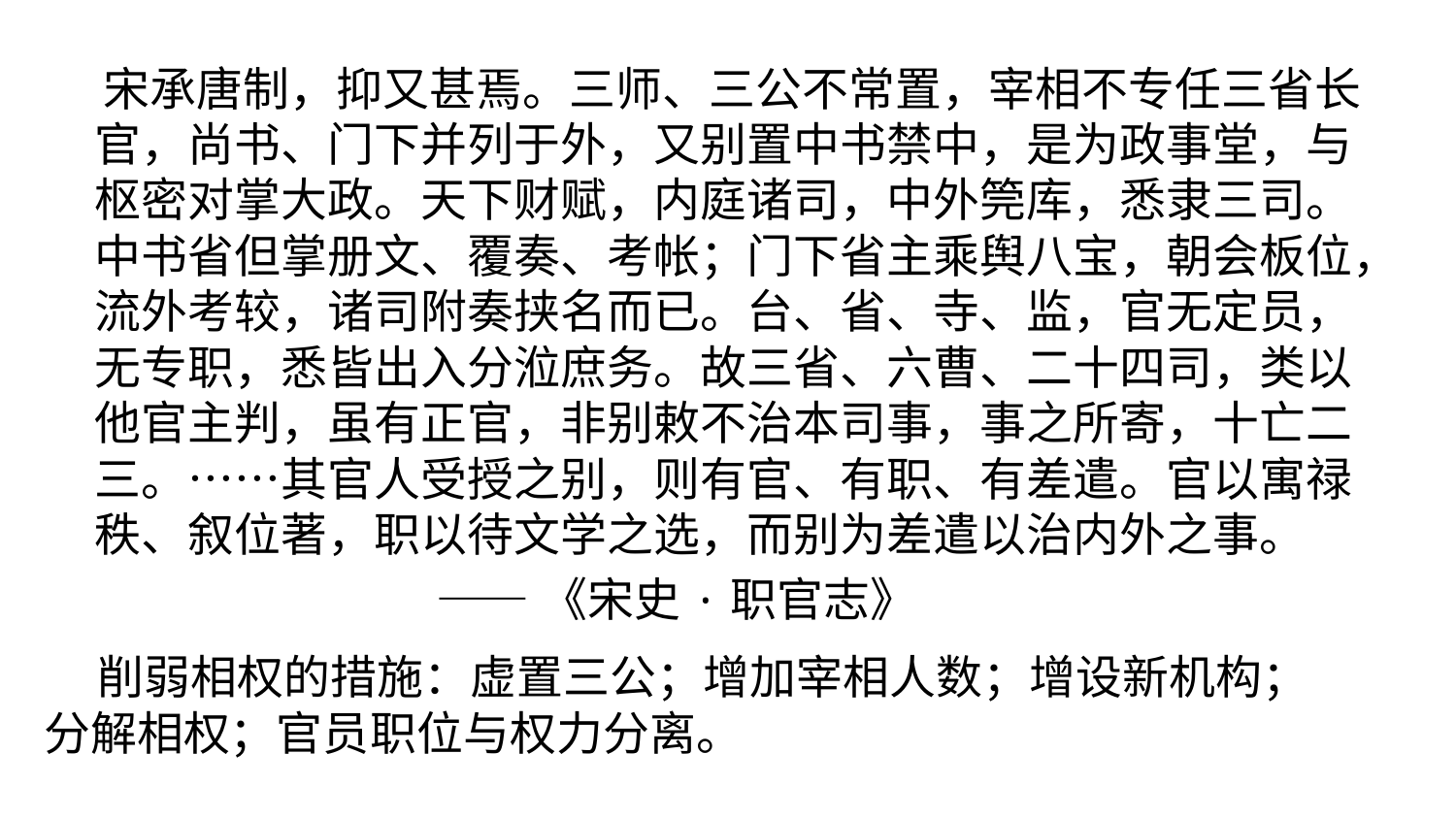

宋承唐制，抑又甚焉。三师、三公不常置，宰相不专任三省长官，尚书、门下并列于外，又别置中书禁中，是为政事堂，与枢密对掌大政。天下财赋，内庭诸司，中外筦库，悉隶三司。中书省但掌册文、覆奏、考帐；门下省主乘舆八宝，朝会板位，流外考较，诸司附奏挟名而已。台、省、寺、监，官无定员，无专职，悉皆出入分涖庶务。故三省、六曹、二十四司，类以他官主判，虽有正官，非别敕不治本司事，事之所寄，十亡二三。……其官人受授之别，则有官、有职、有差遣。官以寓禄秩、叙位著，职以待文学之选，而别为差遣以治内外之事。
                                      ——《宋史·职官志》
    削弱相权的措施：虚置三公；增加宰相人数；增设新机构；分解相权；官员职位与权力分离。